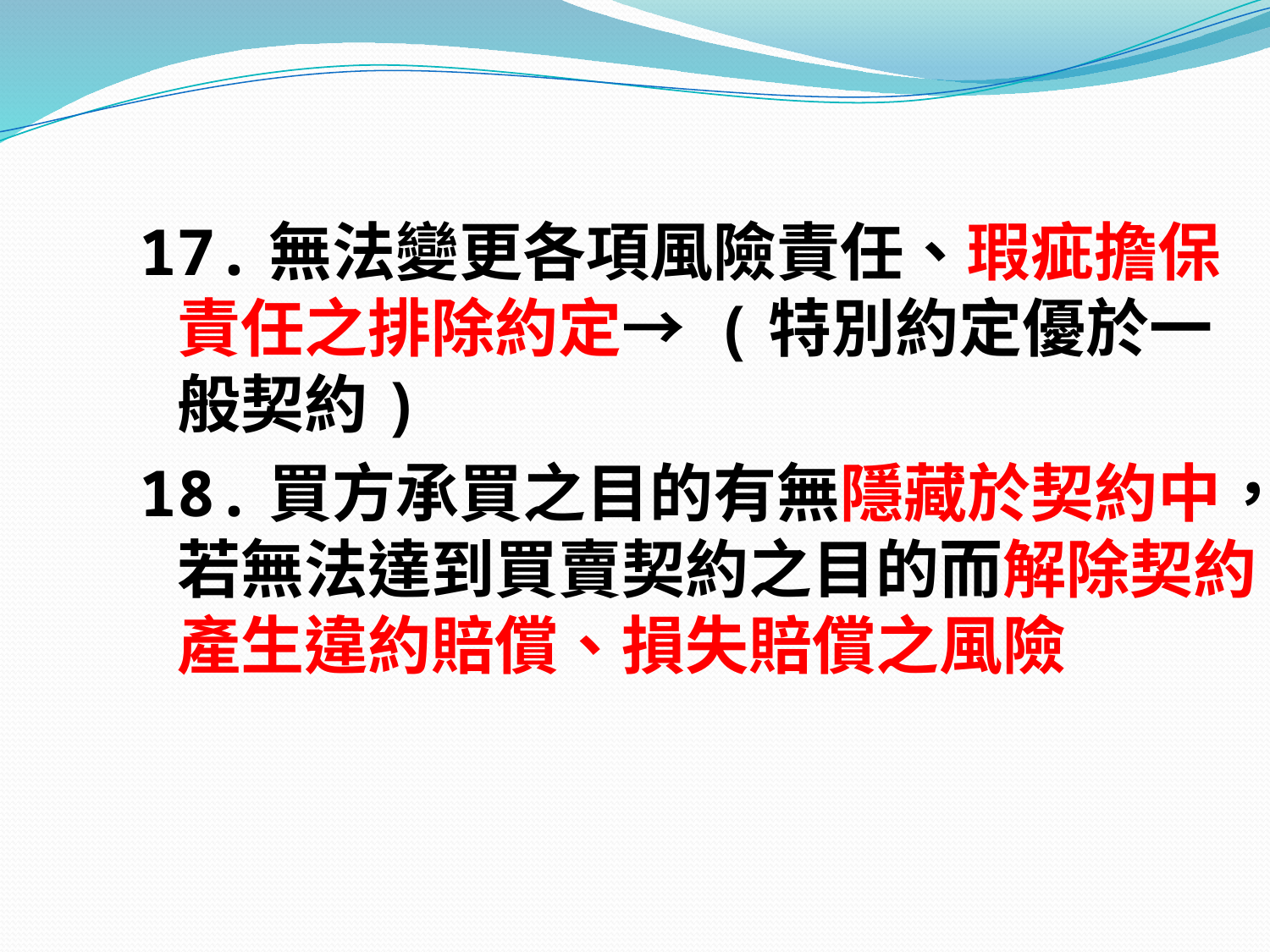

17.無法變更各項風險責任、瑕疵擔保責任之排除約定→ (特別約定優於一般契約)
18.買方承買之目的有無隱藏於契約中，若無法達到買賣契約之目的而解除契約，產生違約賠償、損失賠償之風險